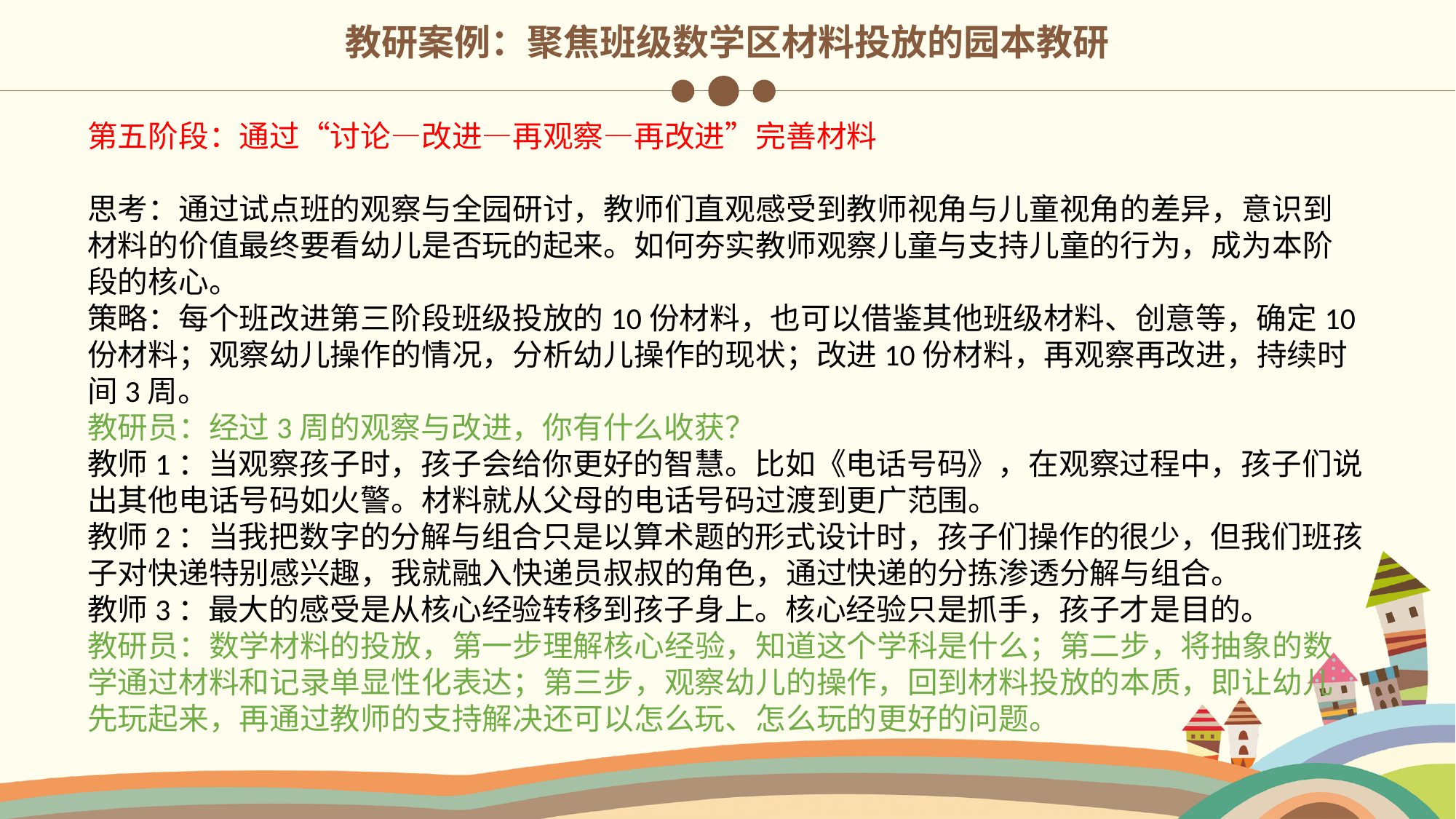

教研案例：聚焦班级数学区材料投放的园本教研
第五阶段：通过“讨论—改进—再观察—再改进”完善材料

思考：通过试点班的观察与全园研讨，教师们直观感受到教师视角与儿童视角的差异，意识到材料的价值最终要看幼儿是否玩的起来。如何夯实教师观察儿童与支持儿童的行为，成为本阶段的核心。
策略：每个班改进第三阶段班级投放的10份材料，也可以借鉴其他班级材料、创意等，确定10份材料；观察幼儿操作的情况，分析幼儿操作的现状；改进10份材料，再观察再改进，持续时间3周。
教研员：经过3周的观察与改进，你有什么收获？
教师1：当观察孩子时，孩子会给你更好的智慧。比如《电话号码》，在观察过程中，孩子们说出其他电话号码如火警。材料就从父母的电话号码过渡到更广范围。
教师2：当我把数字的分解与组合只是以算术题的形式设计时，孩子们操作的很少，但我们班孩子对快递特别感兴趣，我就融入快递员叔叔的角色，通过快递的分拣渗透分解与组合。
教师3：最大的感受是从核心经验转移到孩子身上。核心经验只是抓手，孩子才是目的。
教研员：数学材料的投放，第一步理解核心经验，知道这个学科是什么；第二步，将抽象的数学通过材料和记录单显性化表达；第三步，观察幼儿的操作，回到材料投放的本质，即让幼儿先玩起来，再通过教师的支持解决还可以怎么玩、怎么玩的更好的问题。